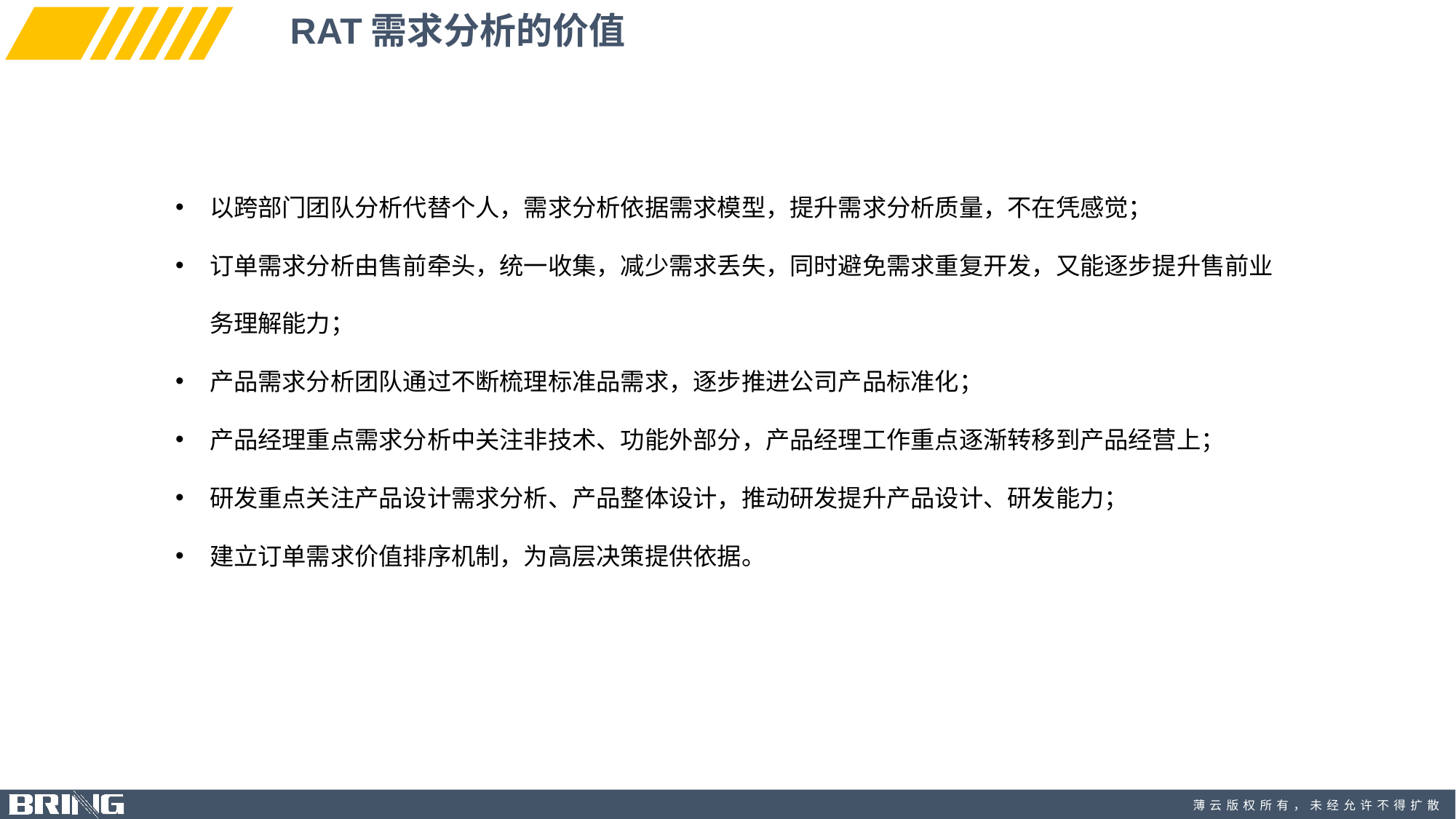

RAT需求分析的价值
以跨部门团队分析代替个人，需求分析依据需求模型，提升需求分析质量，不在凭感觉；
订单需求分析由售前牵头，统一收集，减少需求丢失，同时避免需求重复开发，又能逐步提升售前业务理解能力；
产品需求分析团队通过不断梳理标准品需求，逐步推进公司产品标准化；
产品经理重点需求分析中关注非技术、功能外部分，产品经理工作重点逐渐转移到产品经营上；
研发重点关注产品设计需求分析、产品整体设计，推动研发提升产品设计、研发能力；
建立订单需求价值排序机制，为高层决策提供依据。